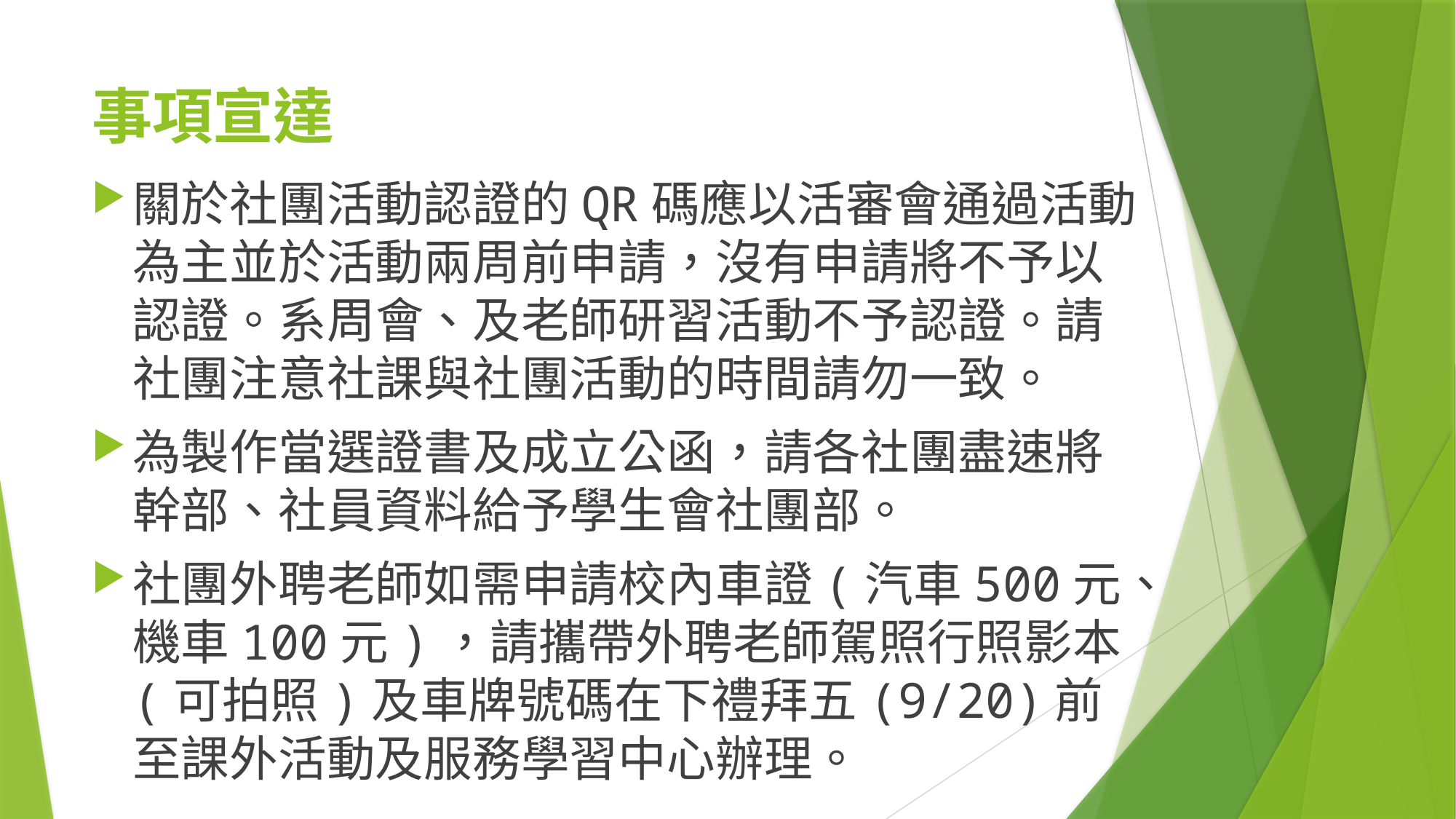

# 事項宣達
關於社團活動認證的QR碼應以活審會通過活動為主並於活動兩周前申請，沒有申請將不予以認證。系周會、及老師研習活動不予認證。請社團注意社課與社團活動的時間請勿一致。
為製作當選證書及成立公函，請各社團盡速將幹部、社員資料給予學生會社團部。
社團外聘老師如需申請校內車證(汽車500元、機車100元)，請攜帶外聘老師駕照行照影本(可拍照)及車牌號碼在下禮拜五(9/20)前至課外活動及服務學習中心辦理。